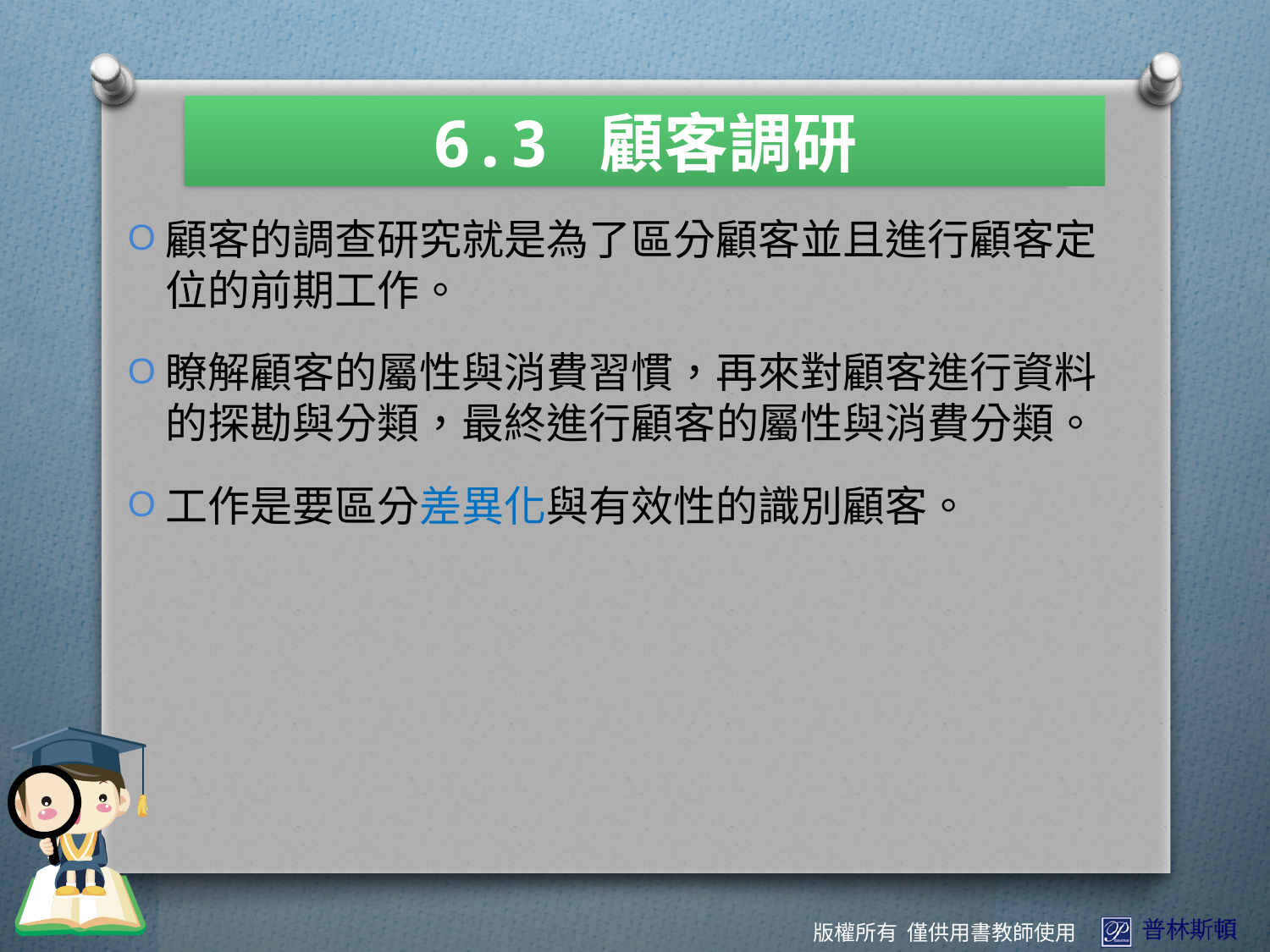

6.3 顧客調研
顧客的調查研究就是為了區分顧客並且進行顧客定位的前期工作。
瞭解顧客的屬性與消費習慣，再來對顧客進行資料的探勘與分類，最終進行顧客的屬性與消費分類。
工作是要區分差異化與有效性的識別顧客。